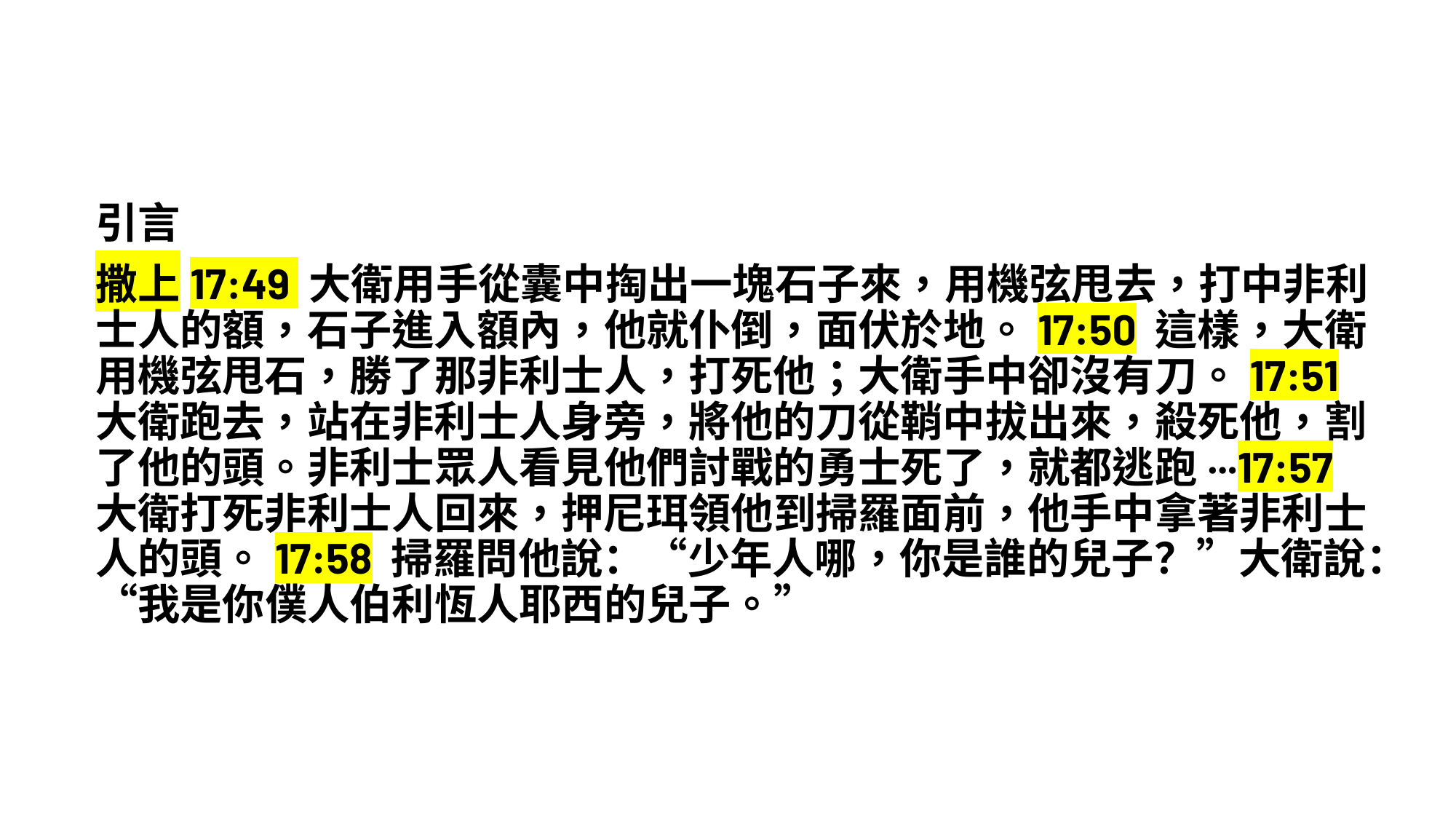

引言
撒上17:49 大衛用手從囊中掏出一塊石子來，用機弦甩去，打中非利士人的額，石子進入額內，他就仆倒，面伏於地。17:50 這樣，大衛用機弦甩石，勝了那非利士人，打死他；大衛手中卻沒有刀。17:51 大衛跑去，站在非利士人身旁，將他的刀從鞘中拔出來，殺死他，割了他的頭。非利士眾人看見他們討戰的勇士死了，就都逃跑···17:57 大衛打死非利士人回來，押尼珥領他到掃羅面前，他手中拿著非利士人的頭。17:58 掃羅問他說：“少年人哪，你是誰的兒子？”大衛說：“我是你僕人伯利恆人耶西的兒子。”